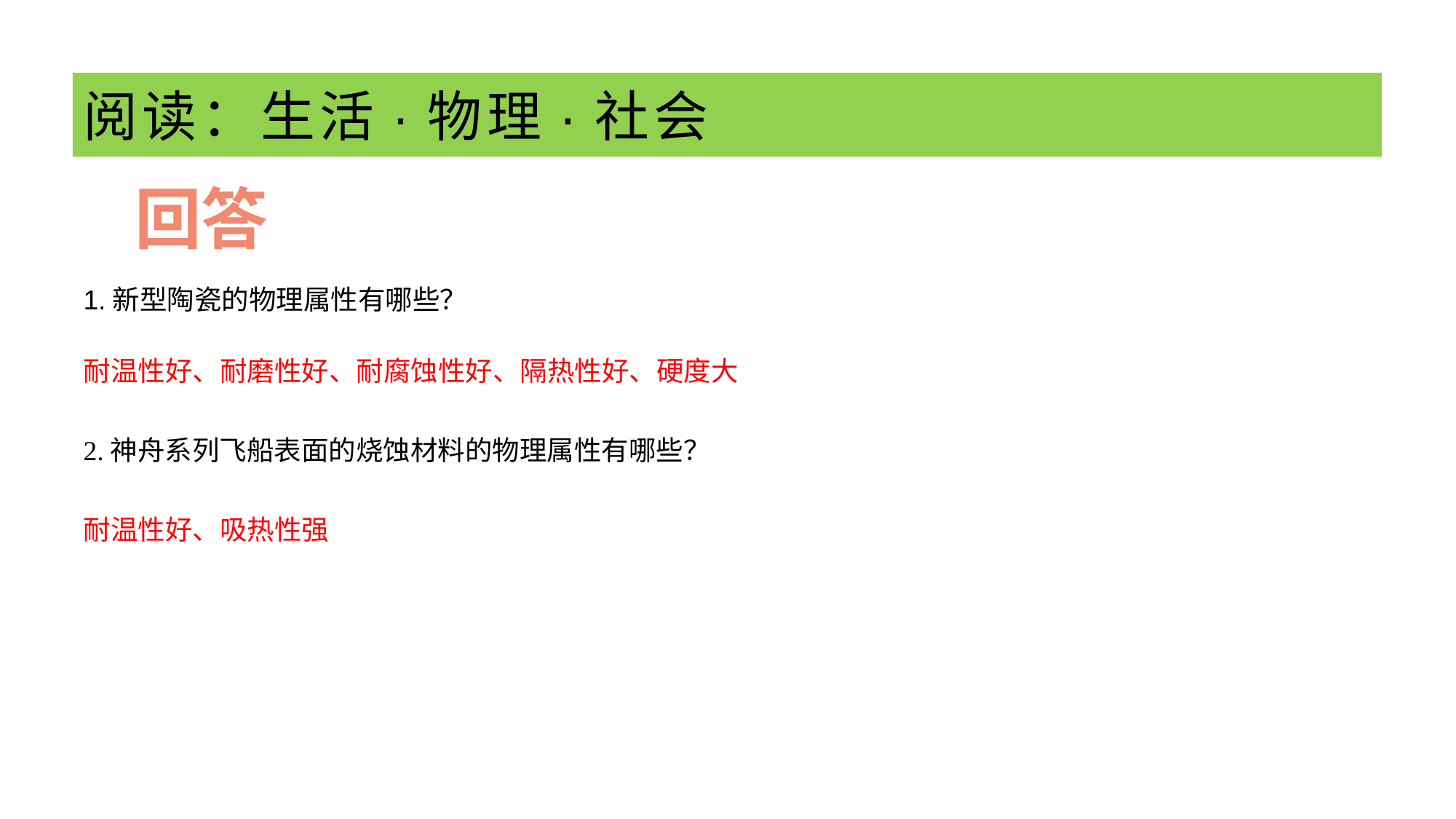

# 阅读：生活·物理·社会
回答
1.新型陶瓷的物理属性有哪些？
耐温性好、耐磨性好、耐腐蚀性好、隔热性好、硬度大
2.神舟系列飞船表面的烧蚀材料的物理属性有哪些？
耐温性好、吸热性强